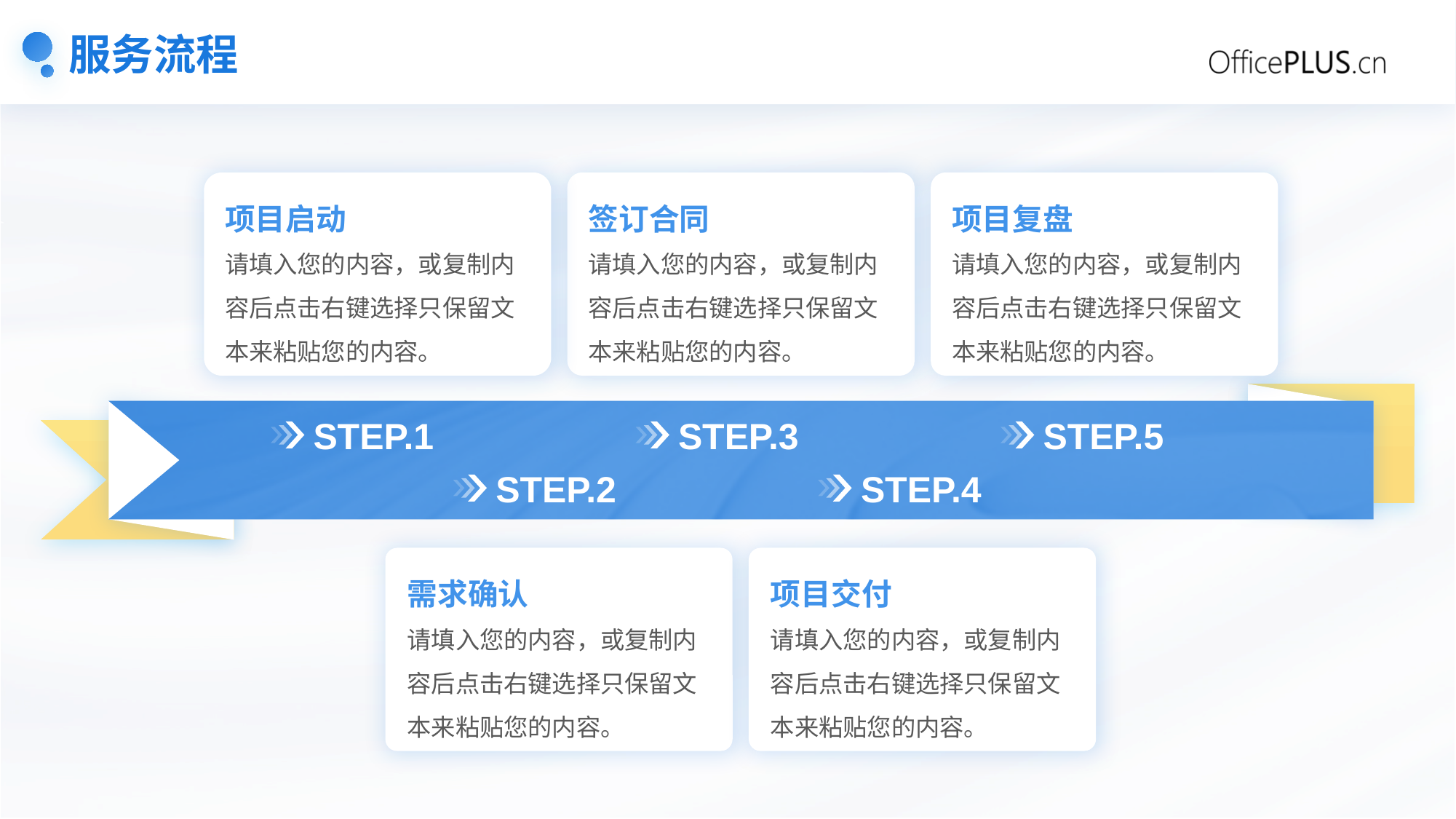

# 服务流程

项目启动
签订合同
项目复盘
请填入您的内容，或复制内容后点击右键选择只保留文本来粘贴您的内容。
请填入您的内容，或复制内容后点击右键选择只保留文本来粘贴您的内容。
请填入您的内容，或复制内容后点击右键选择只保留文本来粘贴您的内容。

STEP.1
STEP.3
STEP.5

STEP.2
STEP.4

需求确认
项目交付
请填入您的内容，或复制内容后点击右键选择只保留文本来粘贴您的内容。
请填入您的内容，或复制内容后点击右键选择只保留文本来粘贴您的内容。